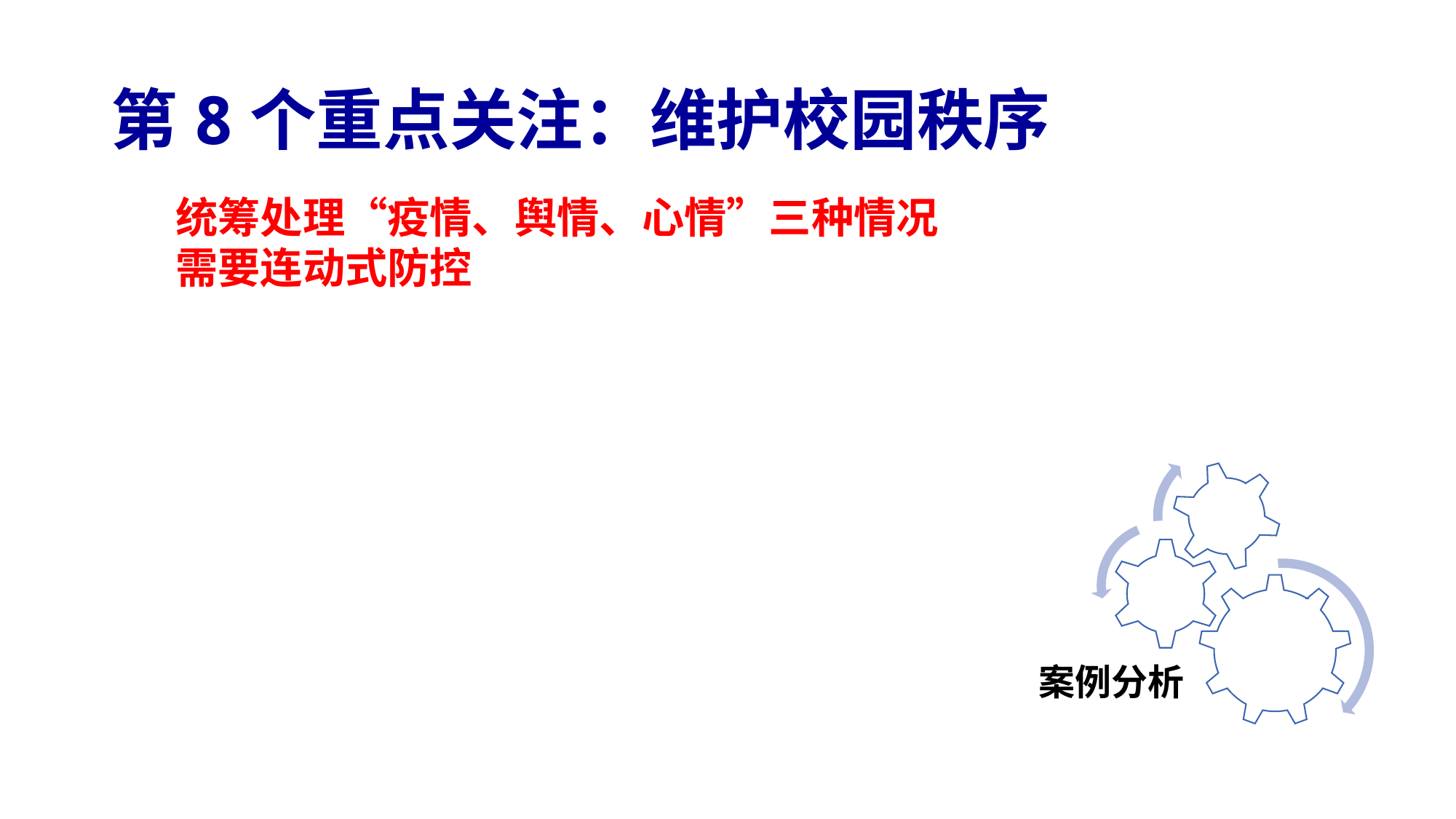

# 第8个重点关注：维护校园秩序
统筹处理“疫情、舆情、心情”三种情况
需要连动式防控

案例分析